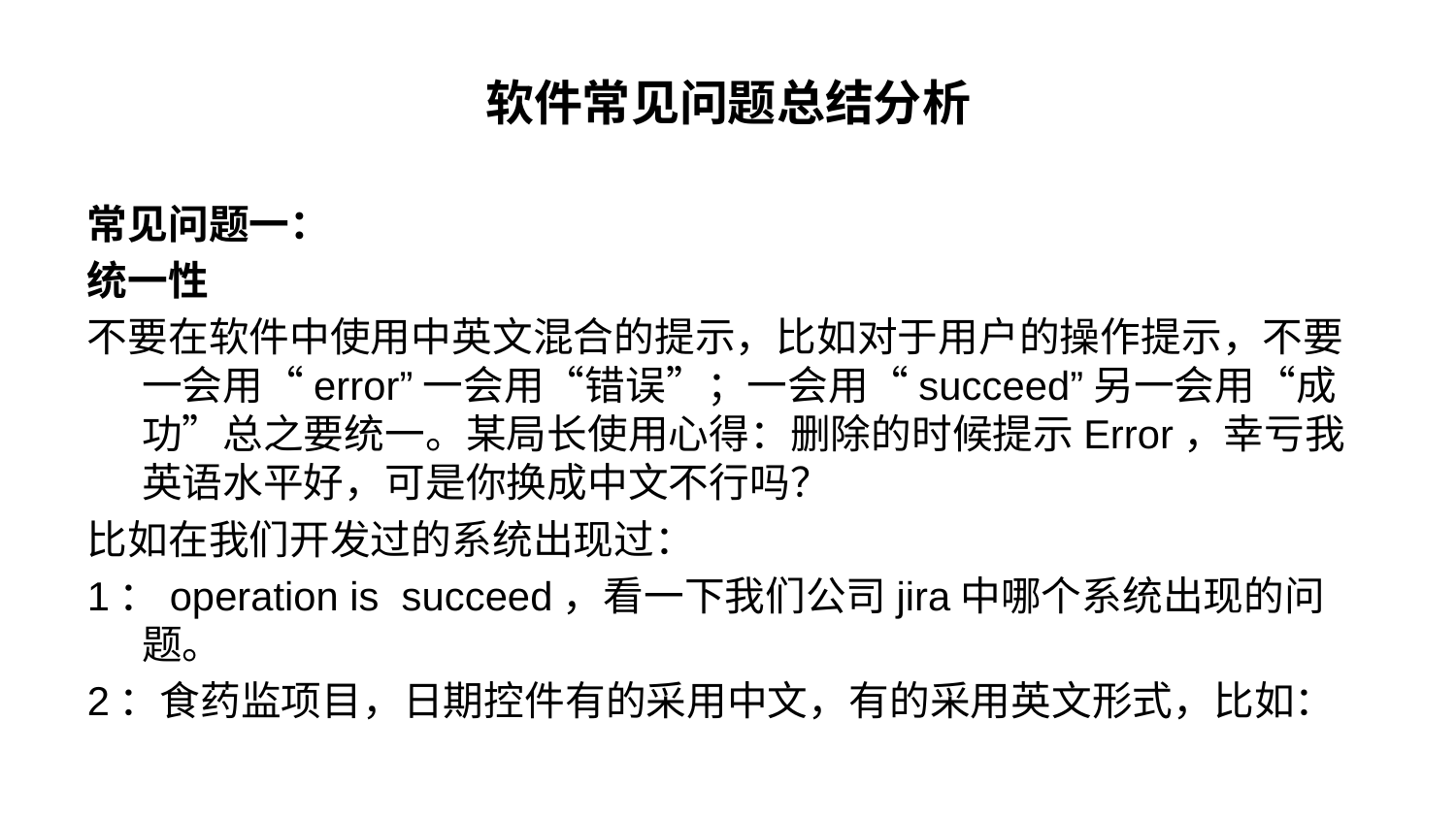

# 软件常见问题总结分析
常见问题一：
统一性
不要在软件中使用中英文混合的提示，比如对于用户的操作提示，不要一会用“error”一会用“错误”；一会用“succeed”另一会用“成功”总之要统一。某局长使用心得：删除的时候提示Error，幸亏我英语水平好，可是你换成中文不行吗？
比如在我们开发过的系统出现过：
1：operation is  succeed，看一下我们公司jira中哪个系统出现的问题。
2：食药监项目，日期控件有的采用中文，有的采用英文形式，比如：